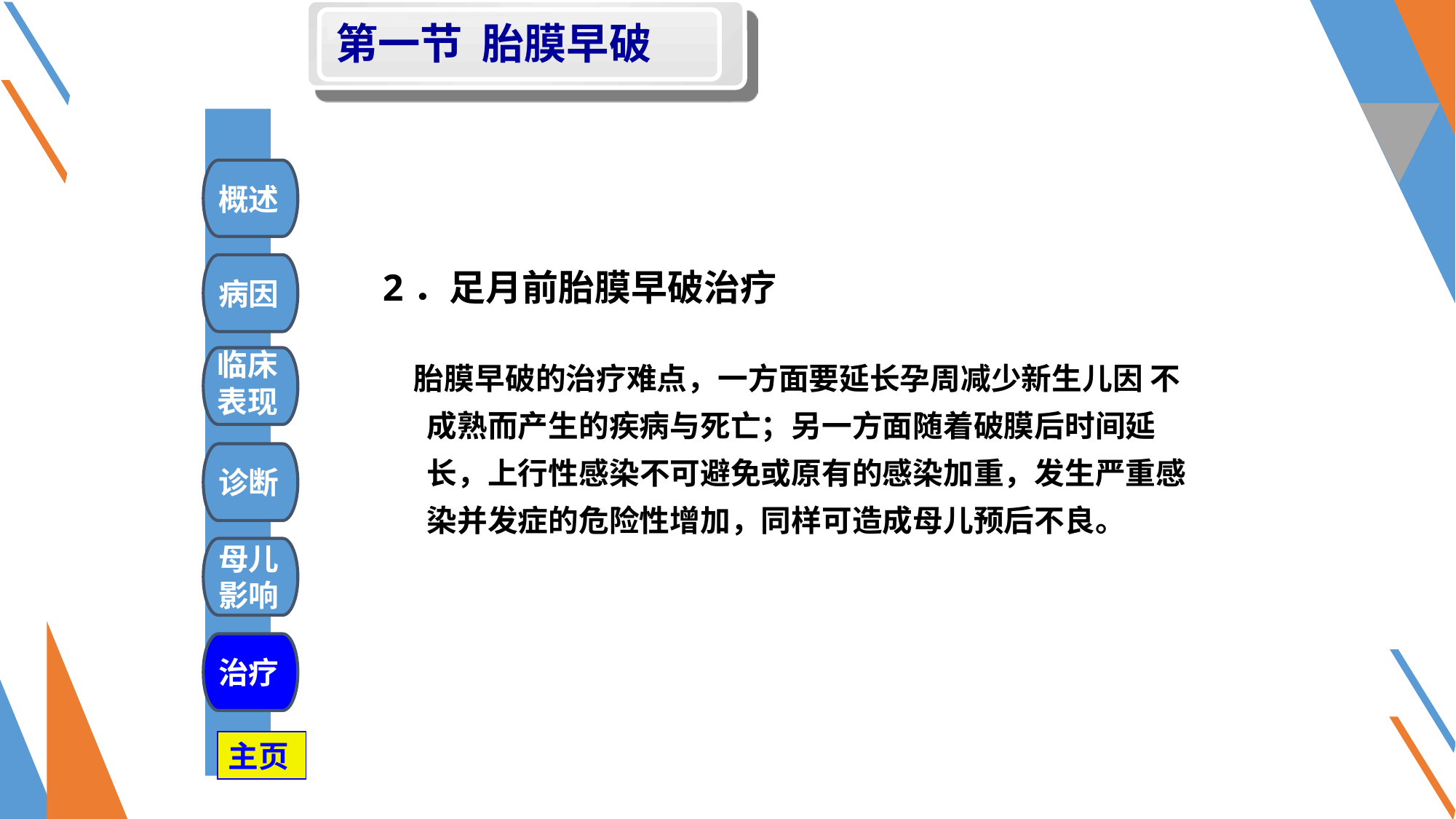

第一节  胎膜早破

#

概述

 2．足月前胎膜早破治疗

病因

   胎膜早破的治疗难点，一方面要延长孕周减少新生儿因 不成熟而产生的疾病与死亡；另一方面随着破膜后时间延长，上行性感染不可避免或原有的感染加重，发生严重感染并发症的危险性增加，同样可造成母儿预后不良。
临床
表现

诊断
母儿
影响
治疗
主页